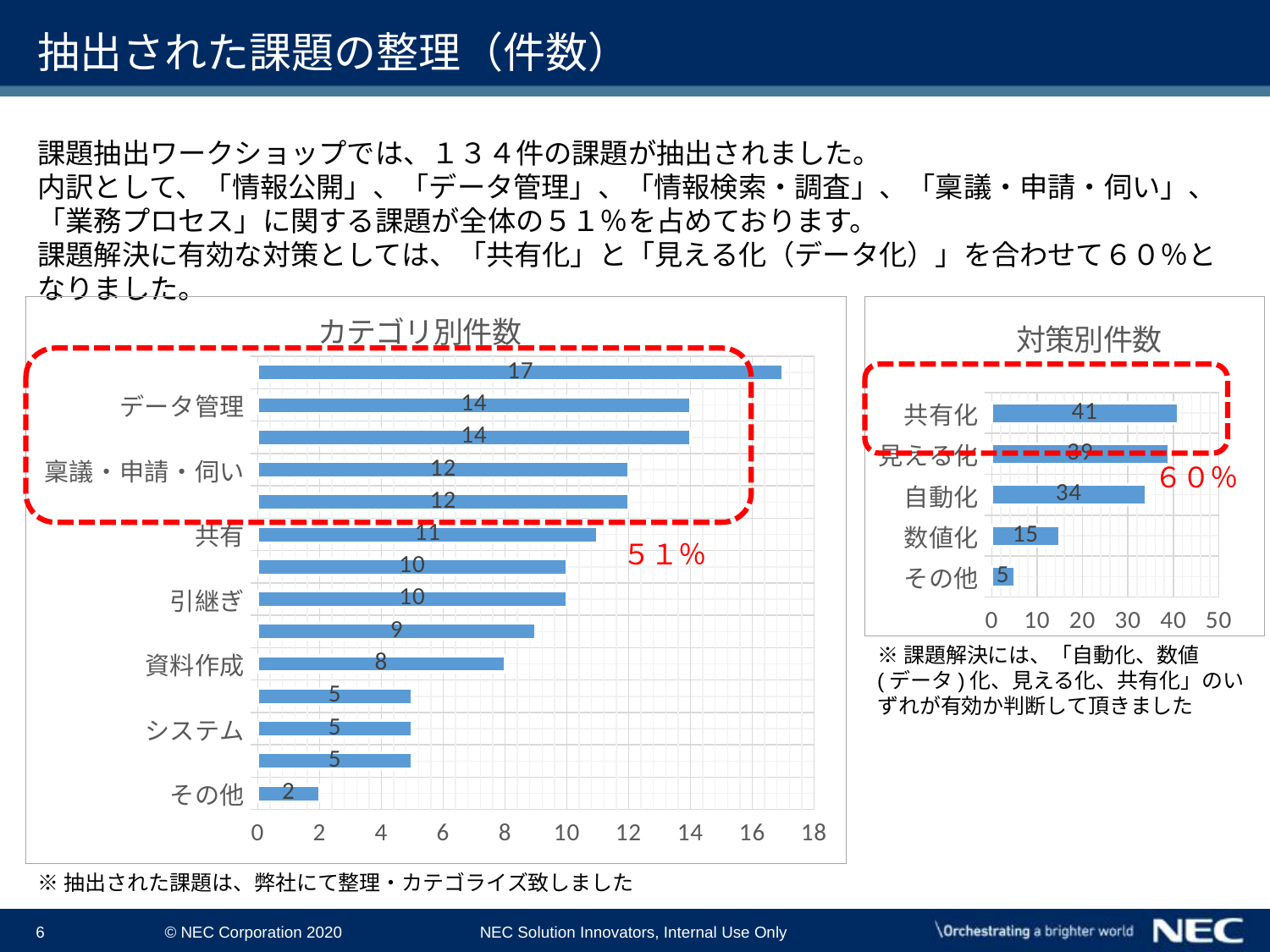

# 抽出された課題の整理（件数）
課題抽出ワークショップでは、１３４件の課題が抽出されました。
内訳として、「情報公開」、「データ管理」、「情報検索・調査」、「稟議・申請・伺い」、「業務プロセス」に関する課題が全体の５１％を占めております。
課題解決に有効な対策としては、「共有化」と「見える化（データ化）」を合わせて６０％となりました。

### Chart: 対策別件数

| Category | 集計 |
|---|---|
| その他 | 5.0 |
| 数値化 | 15.0 |
| 自動化 | 34.0 |
| 見える化 | 39.0 |
| 共有化 | 41.0 |

### Chart: カテゴリ別件数

| Category | 集計 |
|---|---|
| その他 | 2.0 |
| 標準化 | 5.0 |
| システム | 5.0 |
| セキュリティ | 5.0 |
| 資料作成 | 8.0 |
| IT環境 | 9.0 |
| 引継ぎ | 10.0 |
| 紙資料 | 10.0 |
| 共有 | 11.0 |
| 業務プロセス | 12.0 |
| 稟議・申請・伺い | 12.0 |
| 情報検索・調査 | 14.0 |
| データ管理 | 14.0 |
| 情報公開 | 17.0 |

６０％
５１％
※課題解決には、「自動化、数値(データ)化、見える化、共有化」のいずれが有効か判断して頂きました
※抽出された課題は、弊社にて整理・カテゴライズ致しました